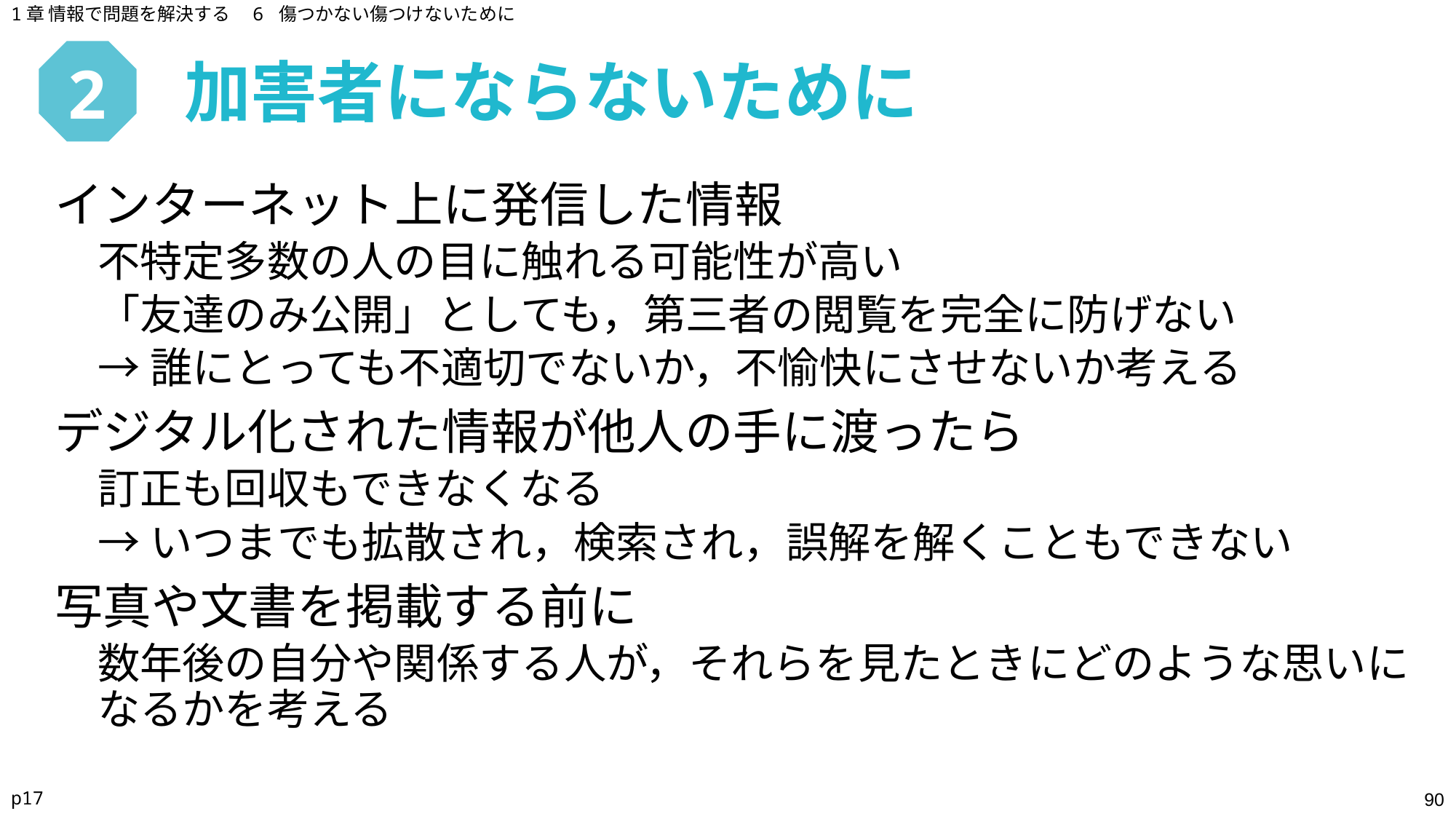

1章 情報で問題を解決する　6 傷つかない傷つけないために

加害者にならないために
# 2
インターネット上に発信した情報
不特定多数の人の目に触れる可能性が高い
「友達のみ公開」としても，第三者の閲覧を完全に防げない
→誰にとっても不適切でないか，不愉快にさせないか考える
デジタル化された情報が他人の手に渡ったら
訂正も回収もできなくなる
→いつまでも拡散され，検索され，誤解を解くこともできない
写真や文書を掲載する前に
数年後の自分や関係する人が，それらを見たときにどのような思いになるかを考える
p17
90